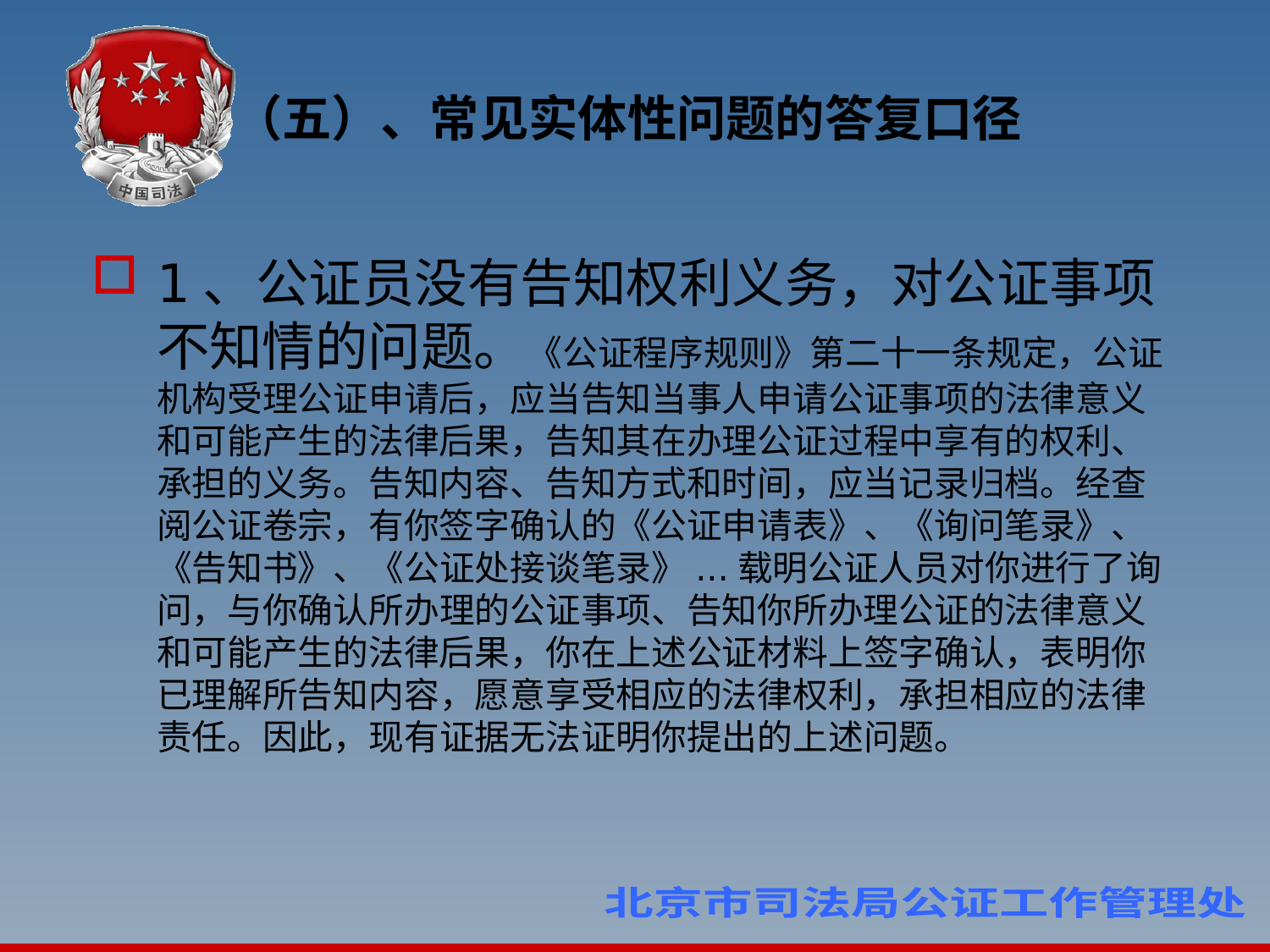

# （五）、常见实体性问题的答复口径
1、公证员没有告知权利义务，对公证事项不知情的问题。《公证程序规则》第二十一条规定，公证机构受理公证申请后，应当告知当事人申请公证事项的法律意义和可能产生的法律后果，告知其在办理公证过程中享有的权利、承担的义务。告知内容、告知方式和时间，应当记录归档。经查阅公证卷宗，有你签字确认的《公证申请表》、《询问笔录》、《告知书》、《公证处接谈笔录》...载明公证人员对你进行了询问，与你确认所办理的公证事项、告知你所办理公证的法律意义和可能产生的法律后果，你在上述公证材料上签字确认，表明你已理解所告知内容，愿意享受相应的法律权利，承担相应的法律责任。因此，现有证据无法证明你提出的上述问题。